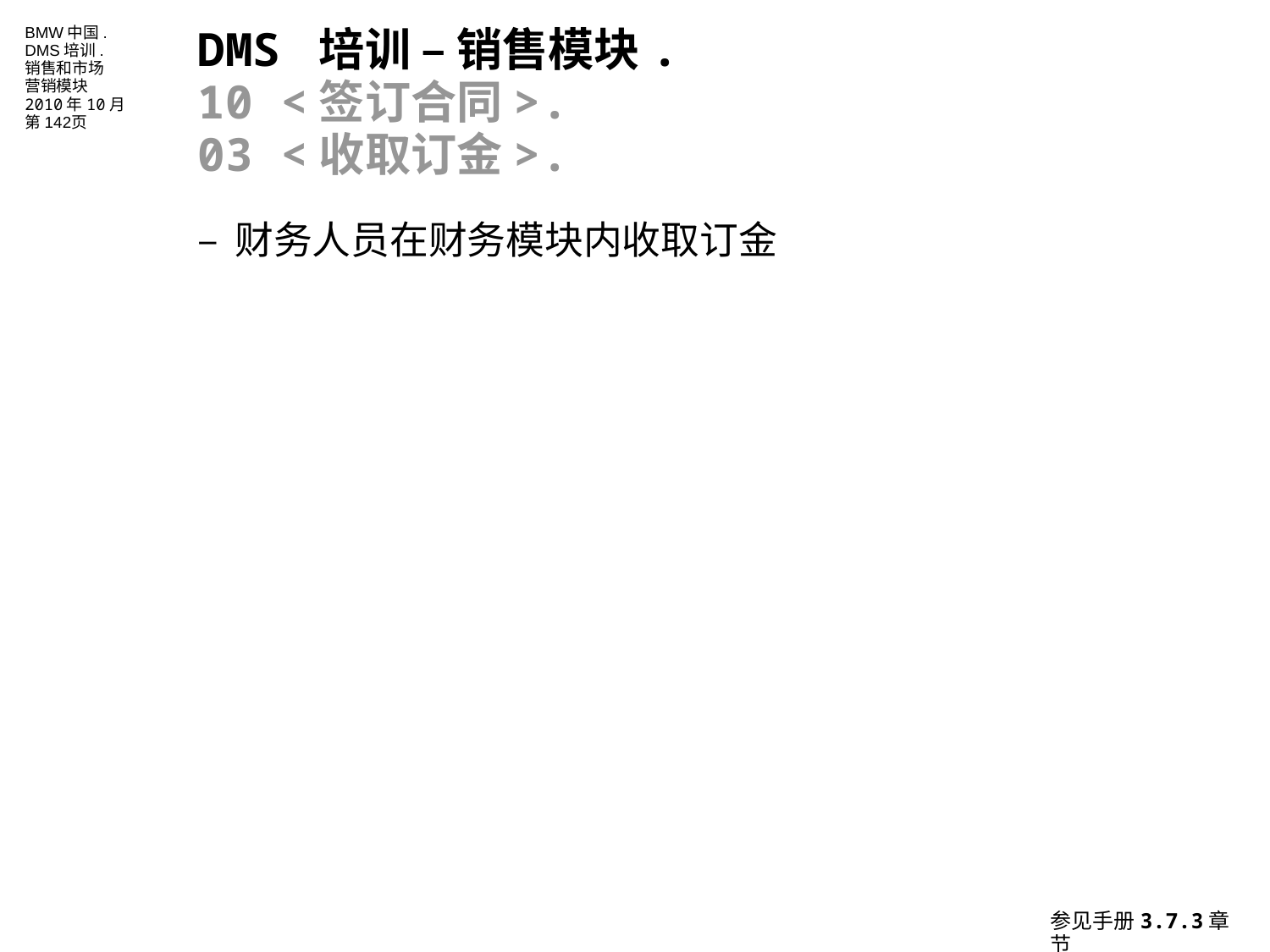

DMS 培训 – 销售模块.
10 <签订合同>.
03 <收取订金>.
–	财务人员在财务模块内收取订金

参见手册3.7.3章节